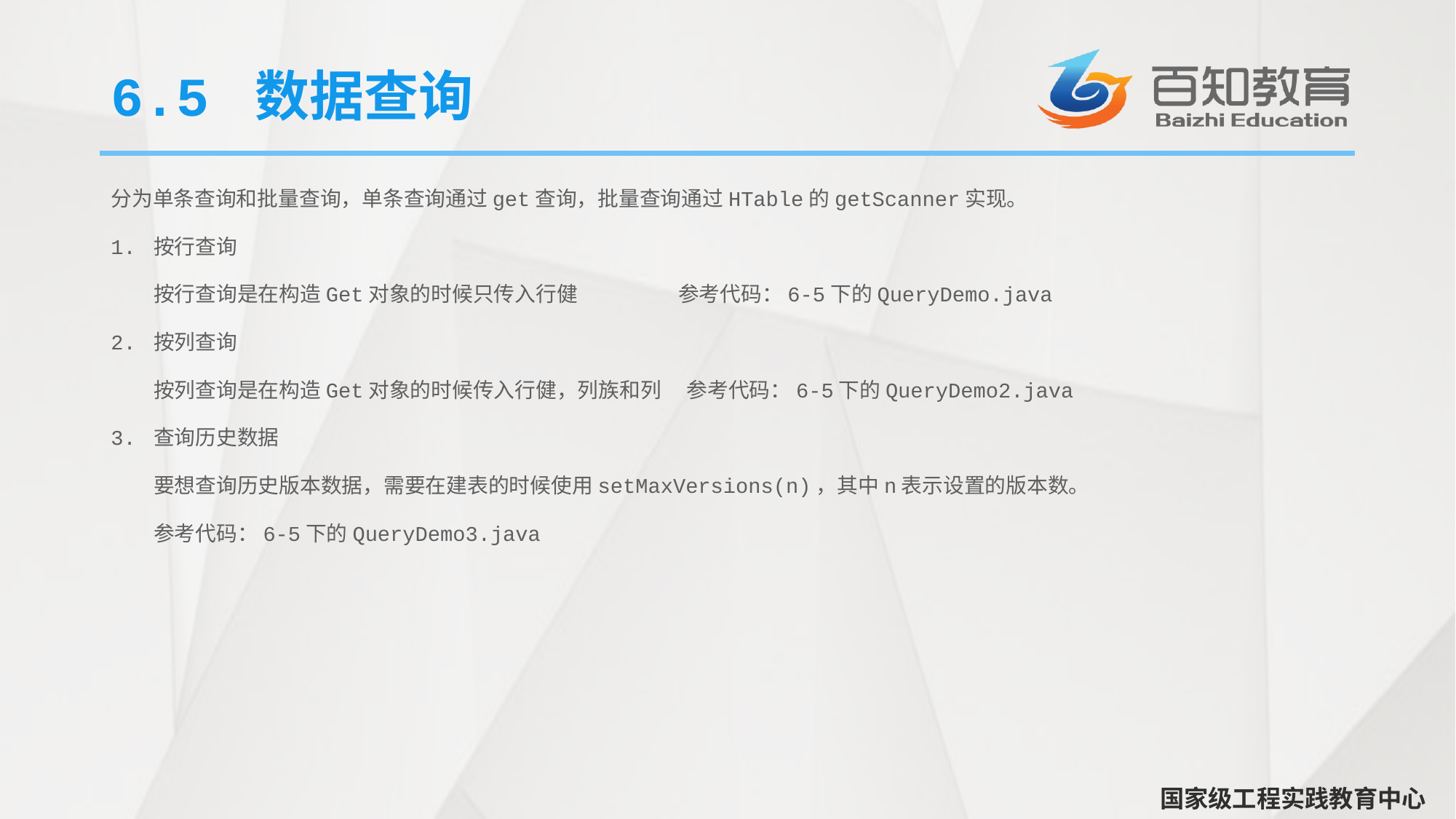

# 6.5 数据查询
分为单条查询和批量查询，单条查询通过get查询，批量查询通过HTable的getScanner实现。
1. 按行查询
   按行查询是在构造Get对象的时候只传入行健        参考代码：6-5下的QueryDemo.java
2. 按列查询
   按列查询是在构造Get对象的时候传入行健，列族和列  参考代码：6-5下的QueryDemo2.java
3. 查询历史数据
   要想查询历史版本数据，需要在建表的时候使用setMaxVersions(n)，其中n表示设置的版本数。
   参考代码：6-5下的QueryDemo3.java